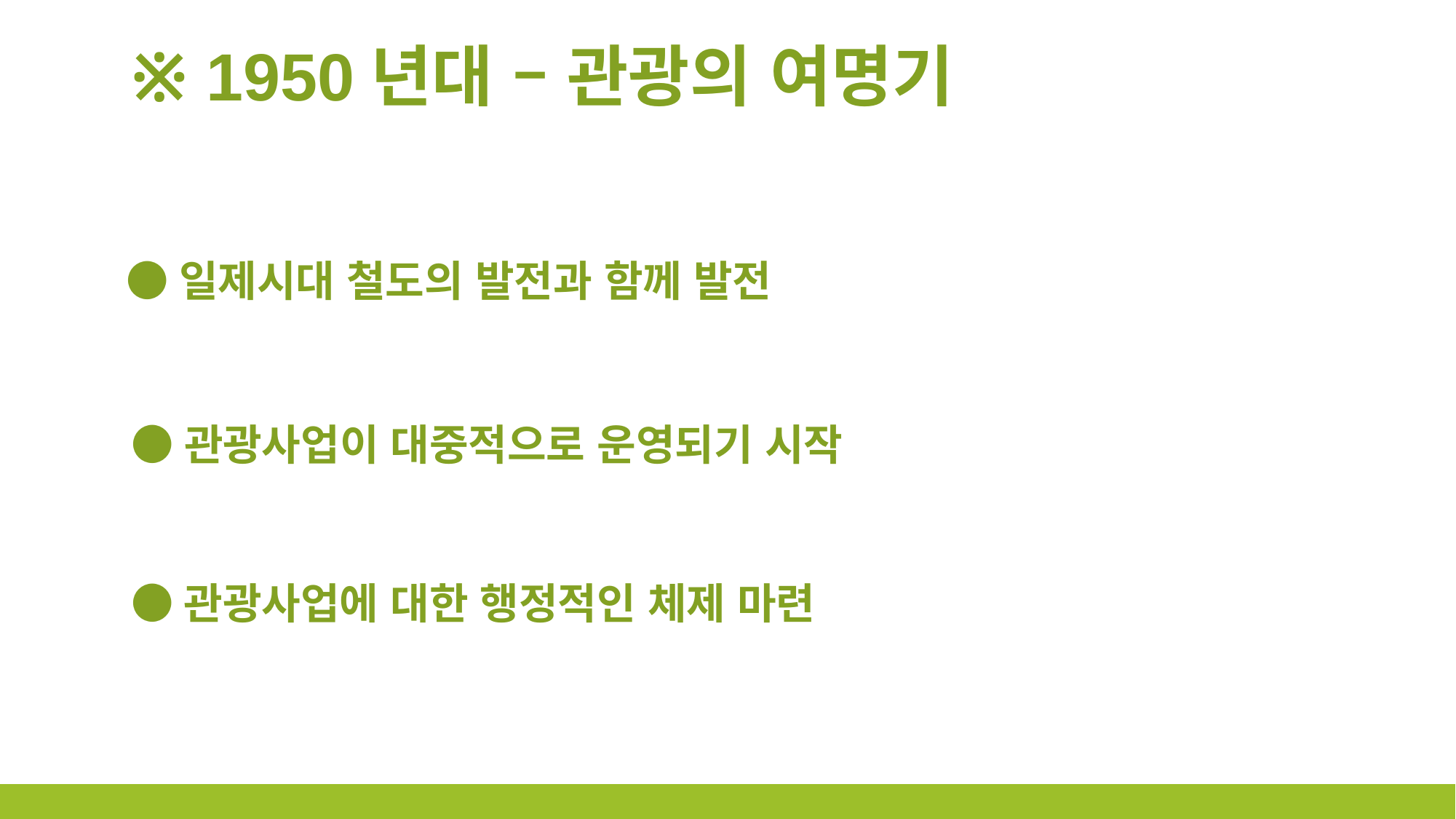

※ 1950년대 – 관광의 여명기

  ●일제시대 철도의 발전과 함께 발전
  ●관광사업이 대중적으로 운영되기 시작
  ●관광사업에 대한 행정적인 체제 마련